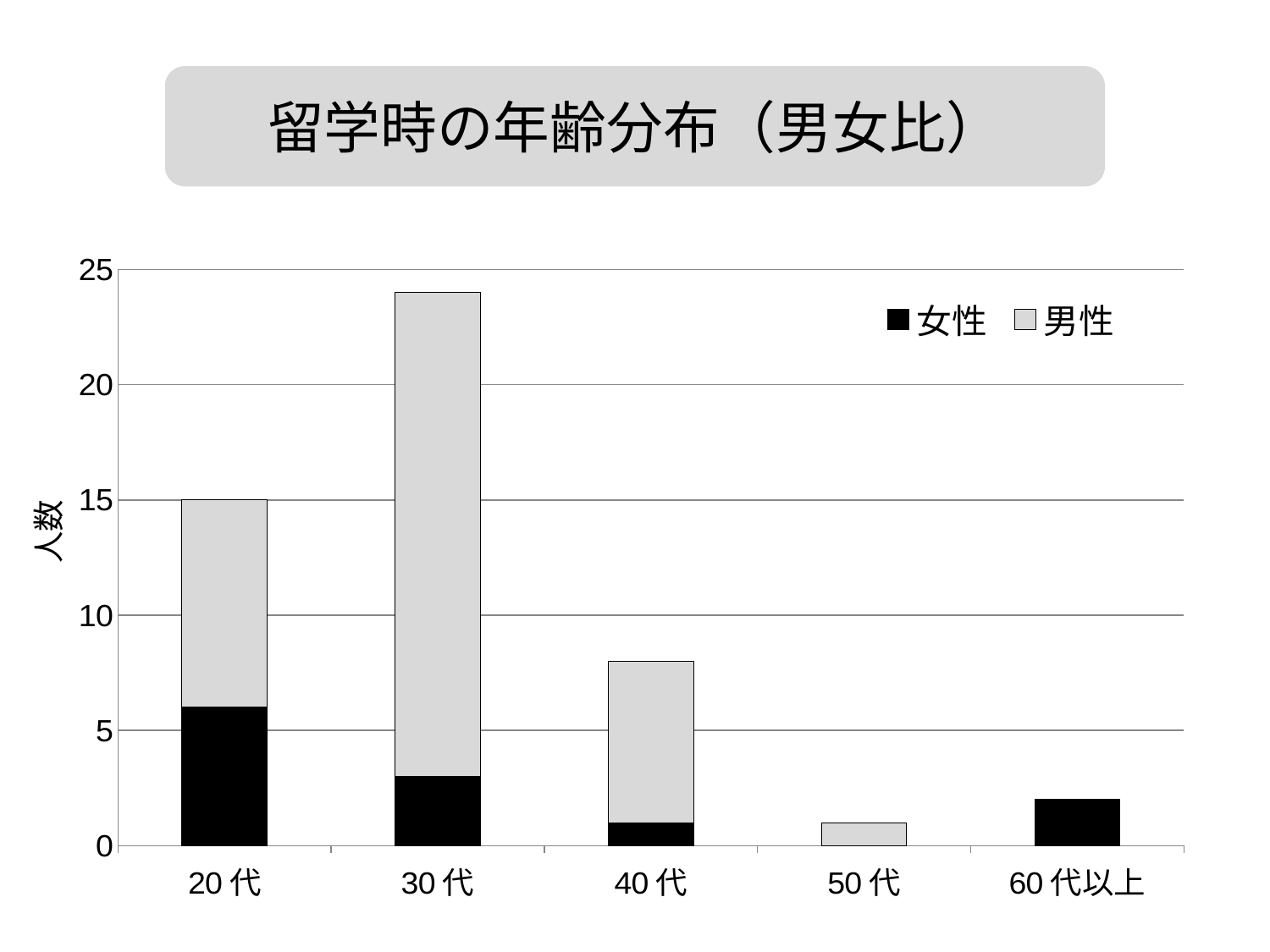

留学時の年齢分布（男女比）

### Chart

| Category | 女性 | 男性 |
|---|---|---|
| 20代 | 6.0 | 9.0 |
| 30代 | 3.0 | 21.0 |
| 40代 | 1.0 | 7.0 |
| 50代 | 0.0 | 1.0 |
| 60代以上 | 2.0 | 0.0 |
人数